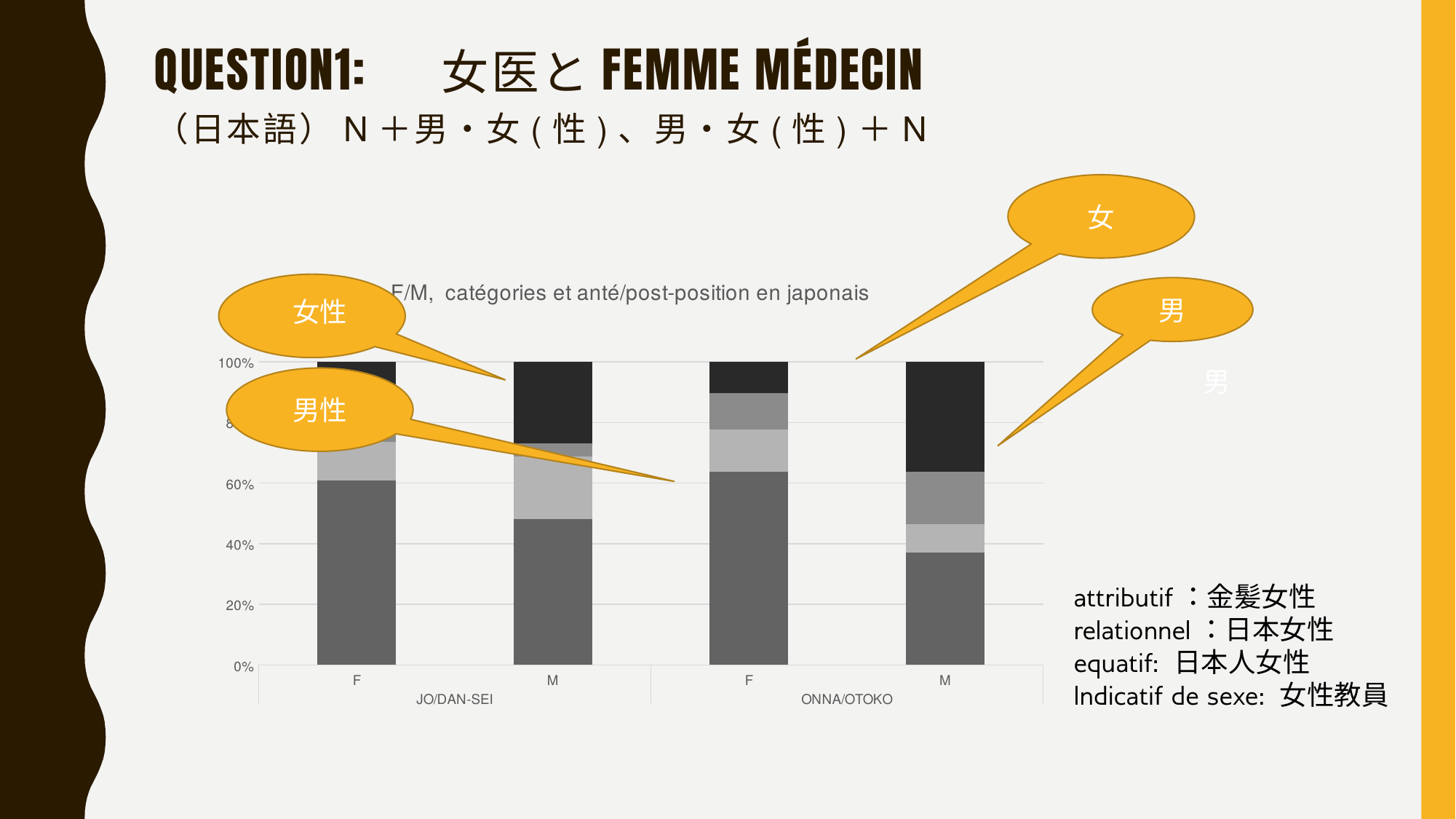

# Question1: 　女医とfemme médecin （日本語）n＋男・女(性)、男・女(性)＋N

女

### Chart: F/M,  catégories et anté/post-position en japonais

| Category | F/M +N - Indicatif de sexe | N+ F/M - Equatif | N+ F/M - Relationnel | N+ F/M - Attributif |
|---|---|---|---|---|
| F | 465.0 | 96.0 | 57.0 | 145.0 |
| M | 140.0 | 60.0 | 13.0 | 78.0 |
| F | 178.0 | 39.0 | 33.0 | 29.0 |
| M | 77.0 | 19.0 | 36.0 | 75.0 |
女性
男
男

男性
attributif：金髪女性
relationnel：日本女性
equatif: 日本人女性
Indicatif de sexe: 女性教員